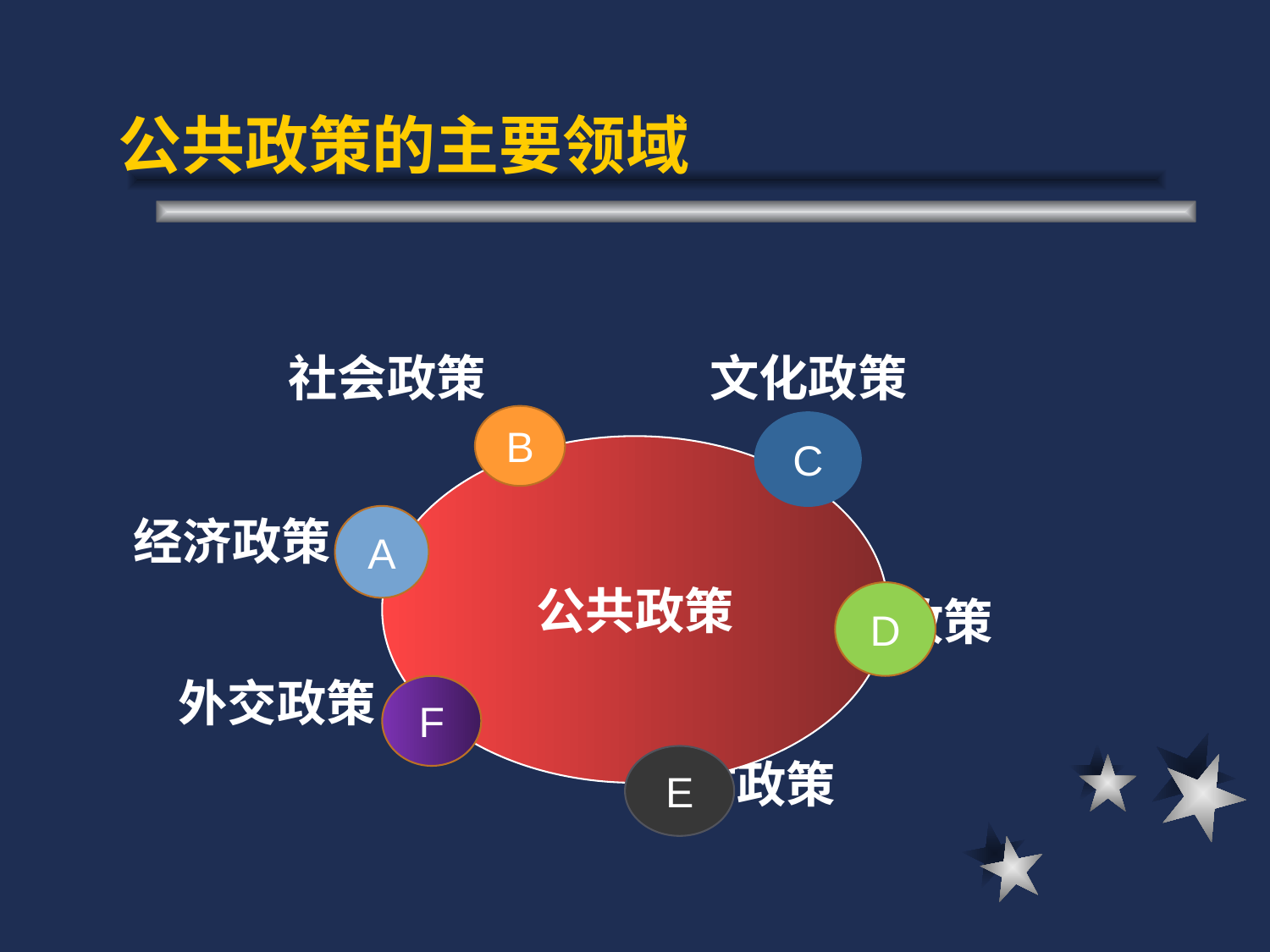

# 公共政策的主要领域

              社会政策                    文化政策

  经济政策
                                                             环境政策
      外交政策
                                               国防政策

B
C
公共政策
A
D
F
E
17